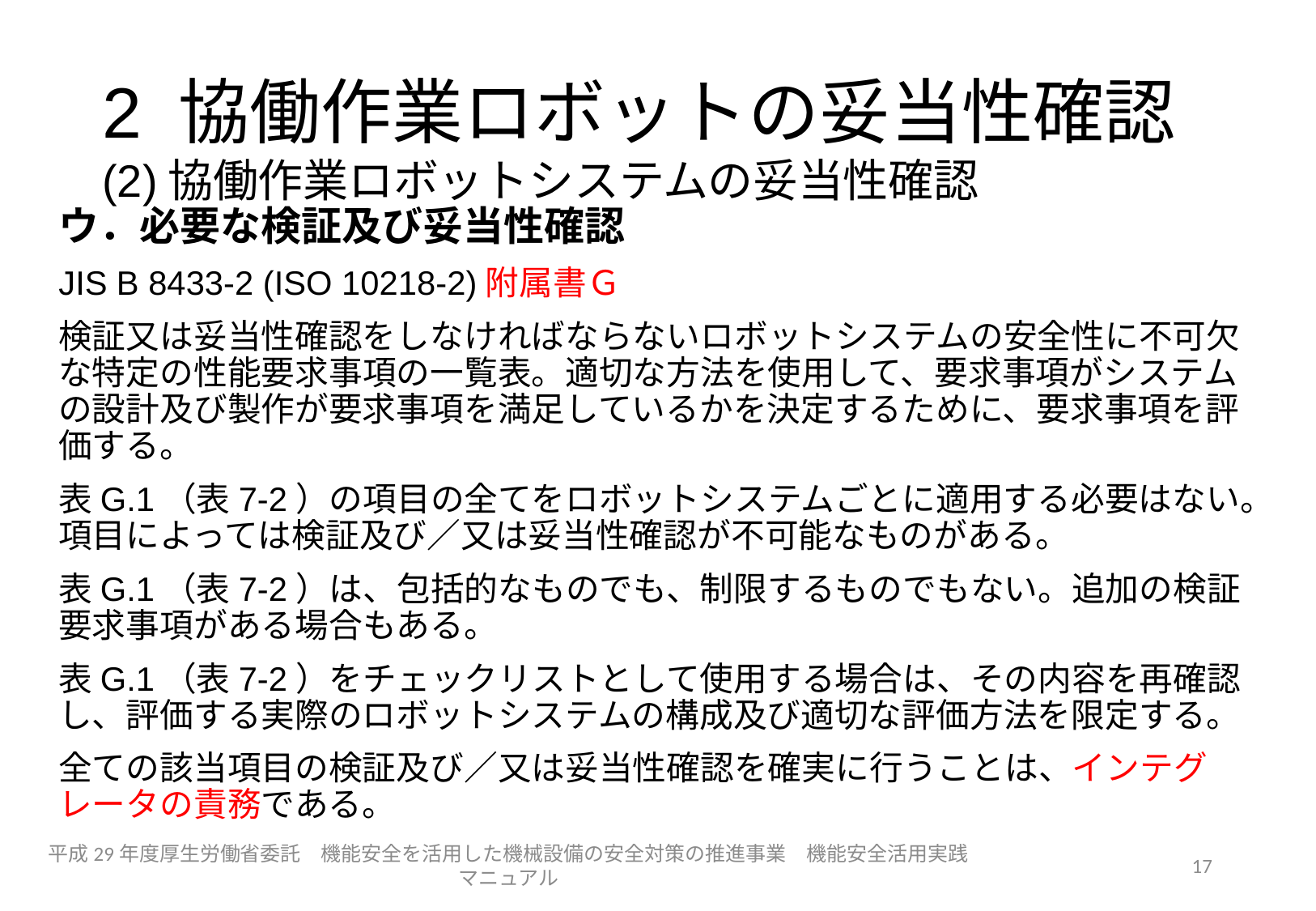

# 2 協働作業ロボットの妥当性確認 (2)協働作業ロボットシステムの妥当性確認
ウ．必要な検証及び妥当性確認
JIS B 8433-2 (ISO 10218-2)附属書Ｇ
検証又は妥当性確認をしなければならないロボットシステムの安全性に不可欠な特定の性能要求事項の一覧表。適切な方法を使用して、要求事項がシステムの設計及び製作が要求事項を満足しているかを決定するために、要求事項を評価する。
表G.1（表7-2）の項目の全てをロボットシステムごとに適用する必要はない。項目によっては検証及び／又は妥当性確認が不可能なものがある。
表G.1（表7-2）は、包括的なものでも、制限するものでもない。追加の検証要求事項がある場合もある。
表G.1（表7-2）をチェックリストとして使用する場合は、その内容を再確認し、評価する実際のロボットシステムの構成及び適切な評価方法を限定する。
全ての該当項目の検証及び／又は妥当性確認を確実に行うことは、インテグレータの責務である。
平成29年度厚生労働省委託　機能安全を活用した機械設備の安全対策の推進事業　機能安全活用実践マニュアル
17